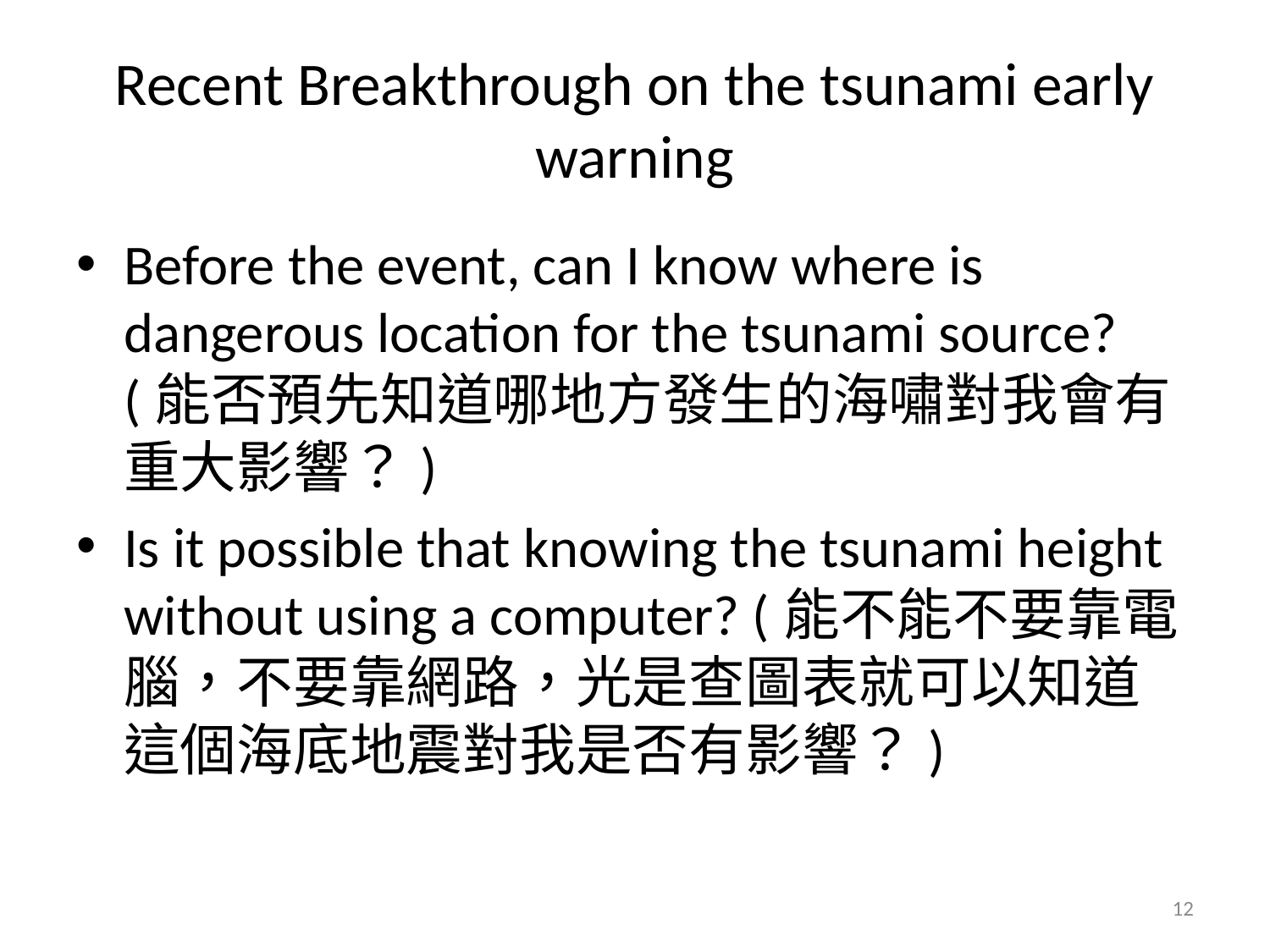

# Recent Breakthrough on the tsunami early warning
Before the event, can I know where is dangerous location for the tsunami source? (能否預先知道哪地方發生的海嘯對我會有重大影響？)
Is it possible that knowing the tsunami height without using a computer? (能不能不要靠電腦，不要靠網路，光是查圖表就可以知道這個海底地震對我是否有影響？)
12